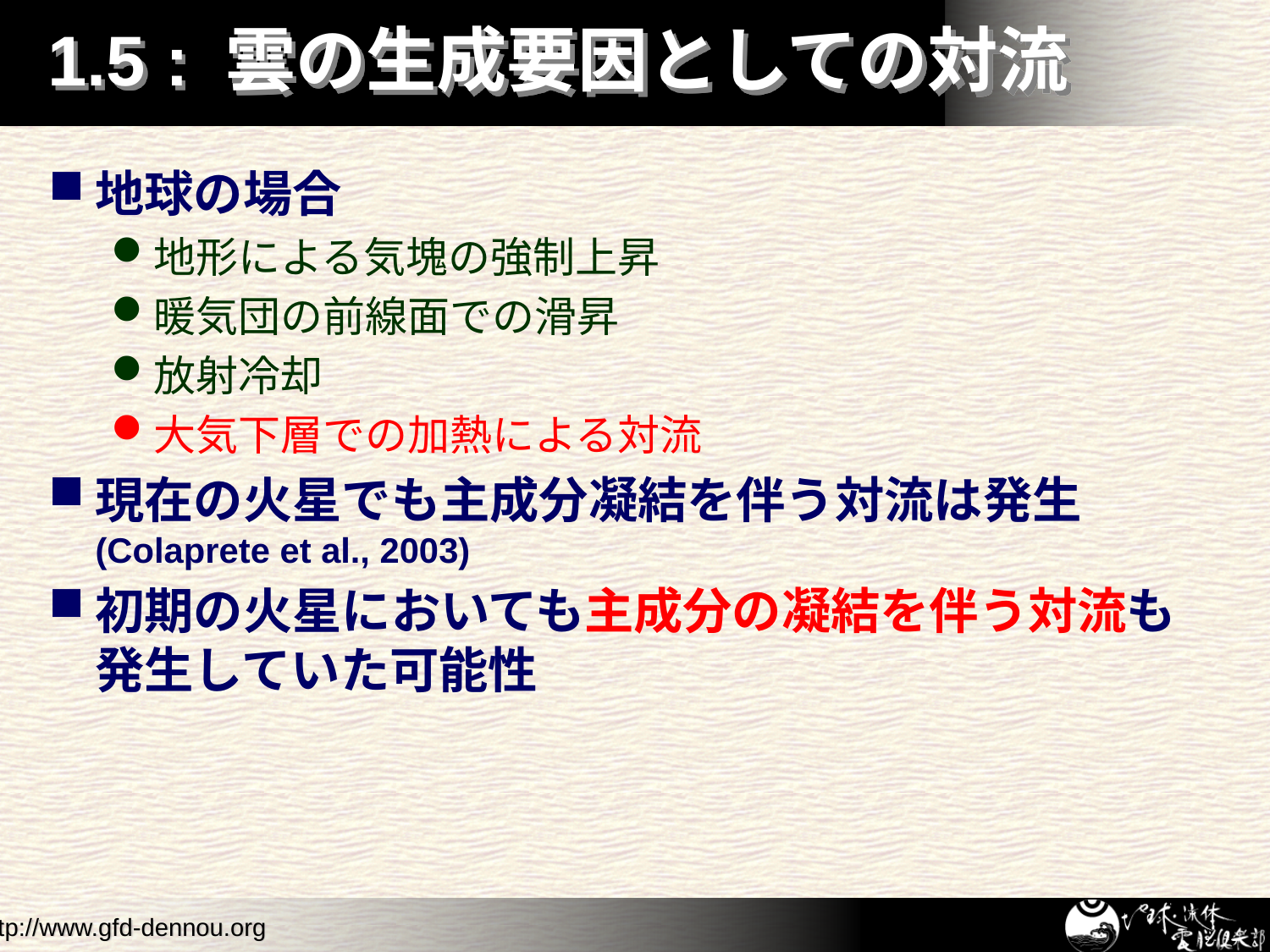

# 1.5 : 雲の生成要因としての対流
地球の場合
地形による気塊の強制上昇
暖気団の前線面での滑昇
放射冷却
大気下層での加熱による対流
現在の火星でも主成分凝結を伴う対流は発生(Colaprete et al., 2003)
初期の火星においても主成分の凝結を伴う対流も発生していた可能性